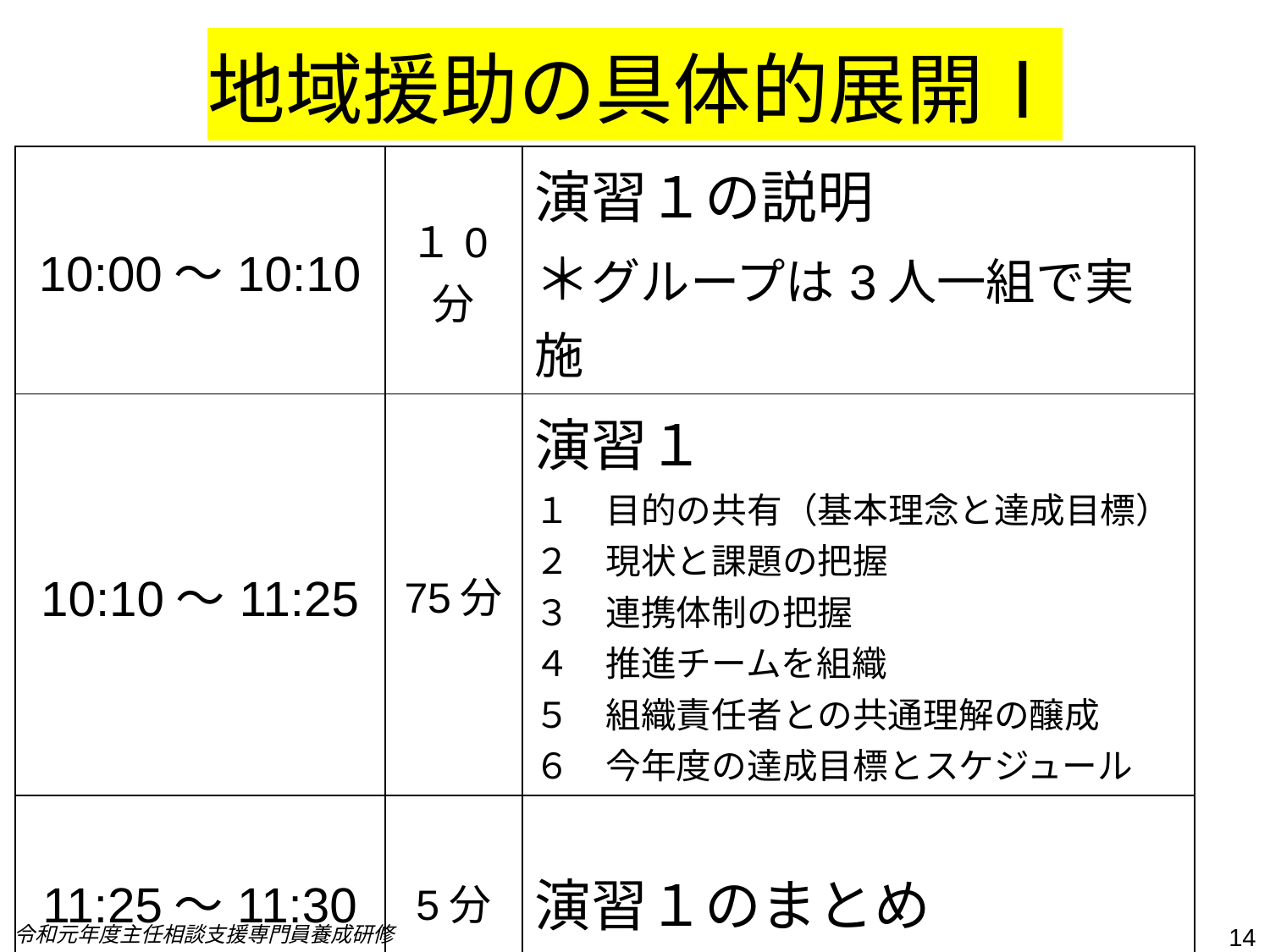

# 地域援助の具体的展開Ⅰ
| 10:00～10:10 | １0分 | 演習１の説明 ＊グループは3人一組で実施 |
| --- | --- | --- |
| 10:10～11:25 | 75分 | 演習１ １　目的の共有（基本理念と達成目標） ２　現状と課題の把握 ３　連携体制の把握　 ４　推進チームを組織 ５　組織責任者との共通理解の醸成　 ６　今年度の達成目標とスケジュール |
| 11:25～11:30 | 5分 | 演習１のまとめ |
令和元年度主任相談支援専門員養成研修
14